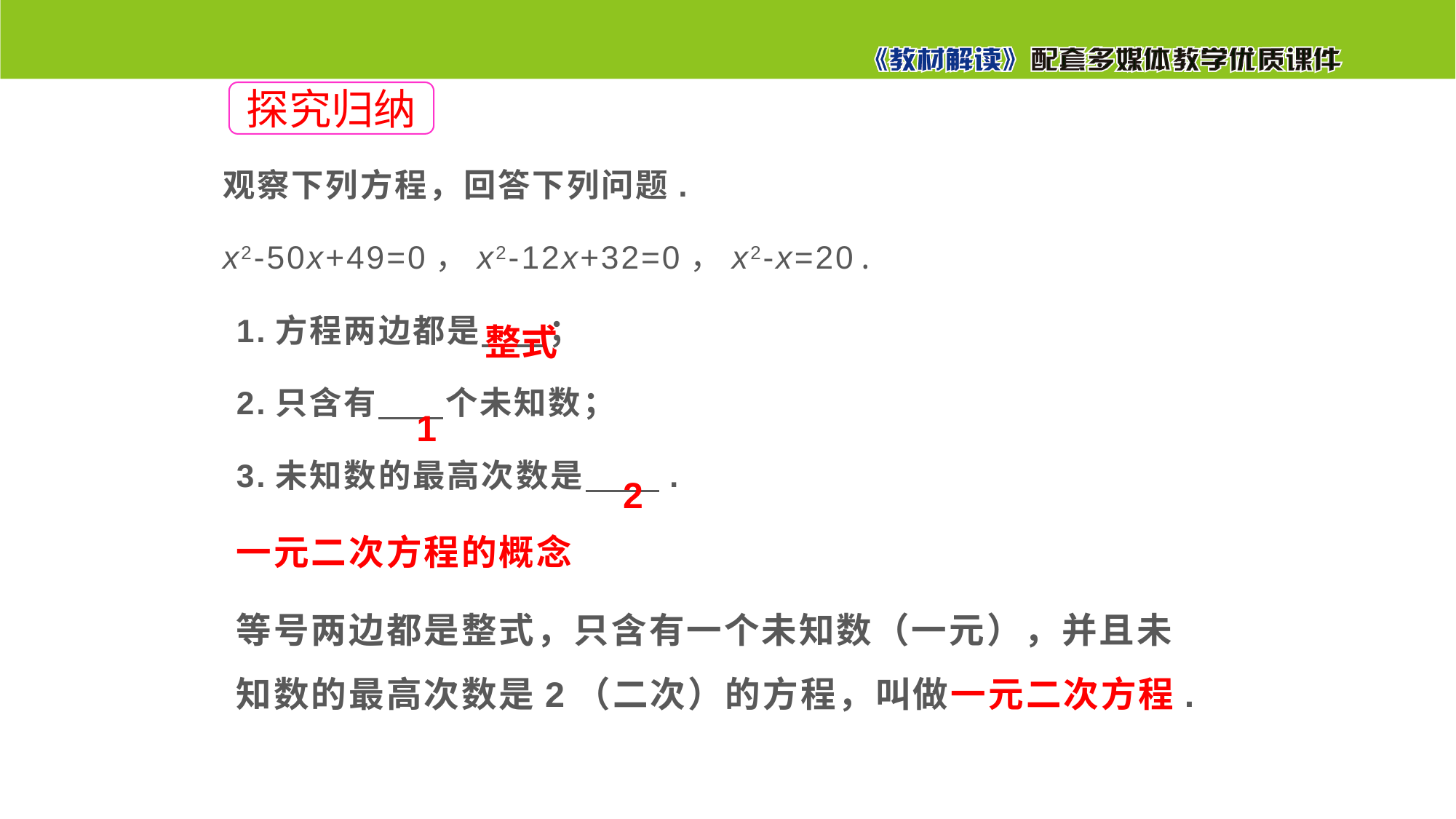

观察下列方程，回答下列问题.
x2-50x+49=0，x2-12x+32=0，x2-x=20.
1.方程两边都是       ；
2.只含有       个未知数；
3.未知数的最高次数是        .
一元二次方程的概念
等号两边都是整式，只含有一个未知数（一元），并且未知数的最高次数是2（二次）的方程，叫做一元二次方程.

探究归纳
整式
1
2